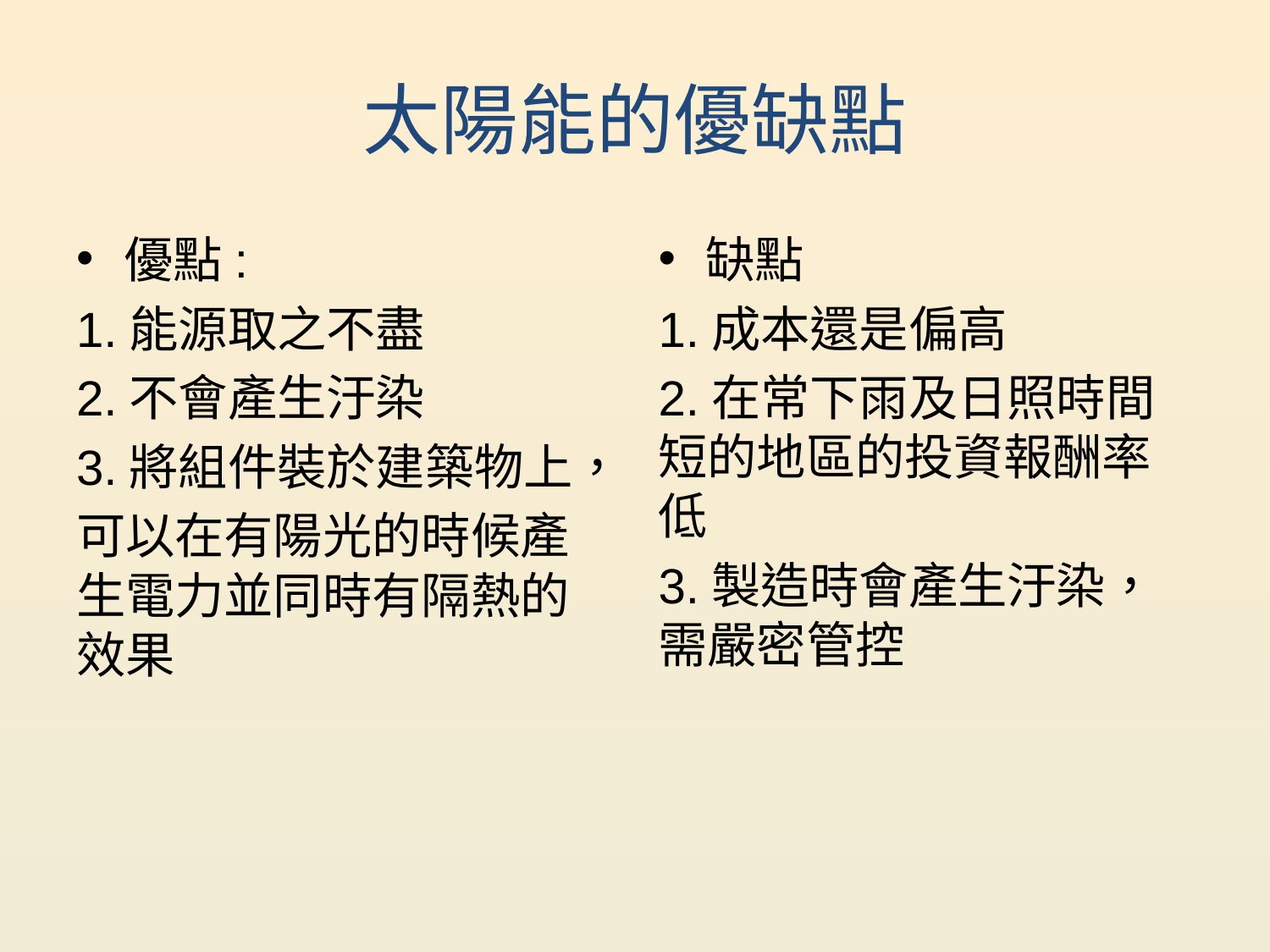

# 太陽能的優缺點
優點:
1.能源取之不盡
2.不會產生汙染
3.將組件裝於建築物上，
可以在有陽光的時候產生電力並同時有隔熱的效果

缺點
1.成本還是偏高
2.在常下雨及日照時間短的地區的投資報酬率低
3.製造時會產生汙染，需嚴密管控